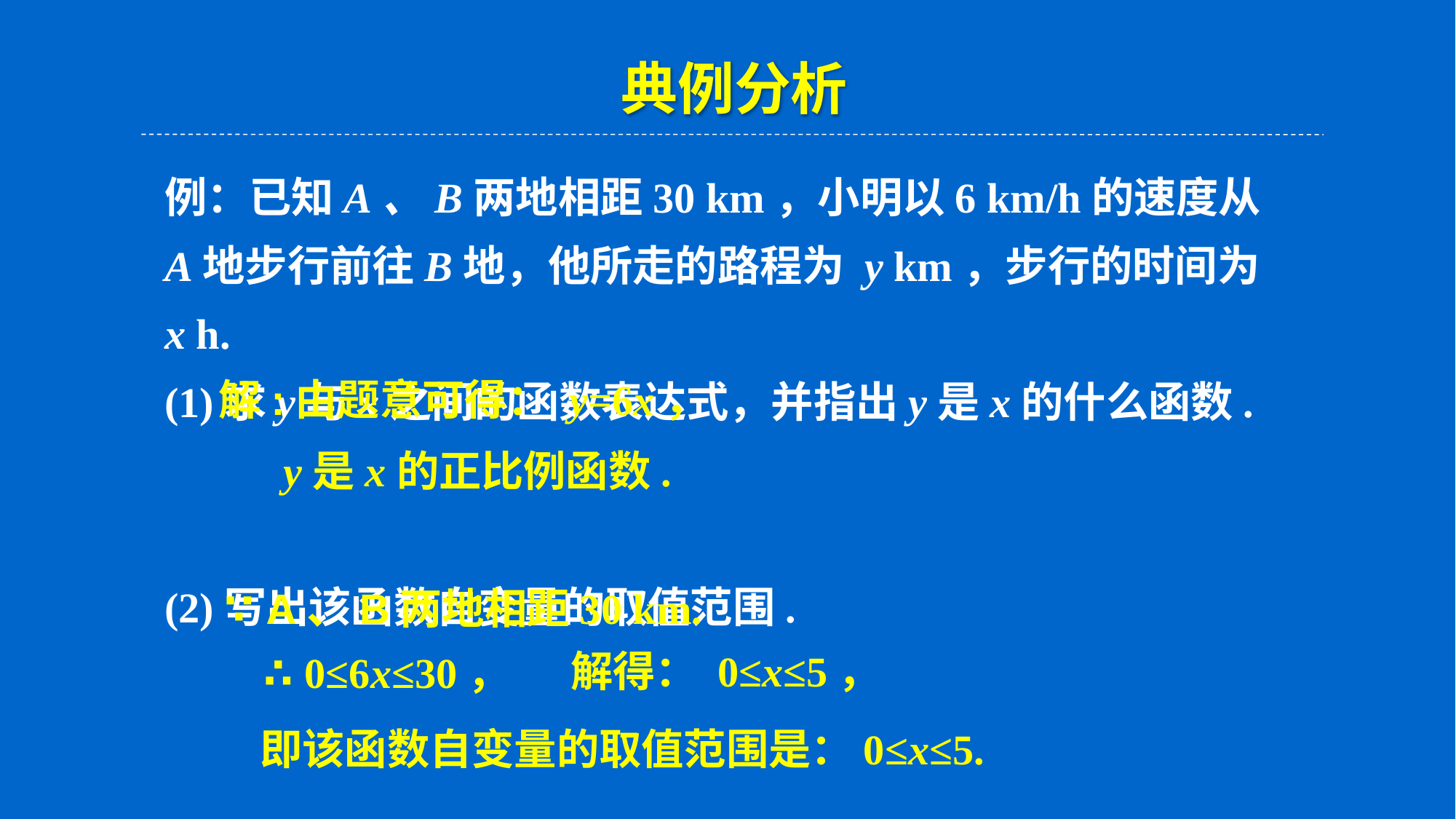

典例分析
例：已知A、B两地相距30 km，小明以6 km/h的速度从A地步行前往B地，他所走的路程为 y km，步行的时间为 x h.
(1)求y与x之间的函数表达式，并指出y是x的什么函数.

(2)写出该函数自变量的取值范围.
解:由题意可得： y=6x，
y是x的正比例函数.
∵ A、B两地相距30 km.
解得： 0≤x≤5，
∴ 0≤6x≤30，
即该函数自变量的取值范围是：0≤x≤5.